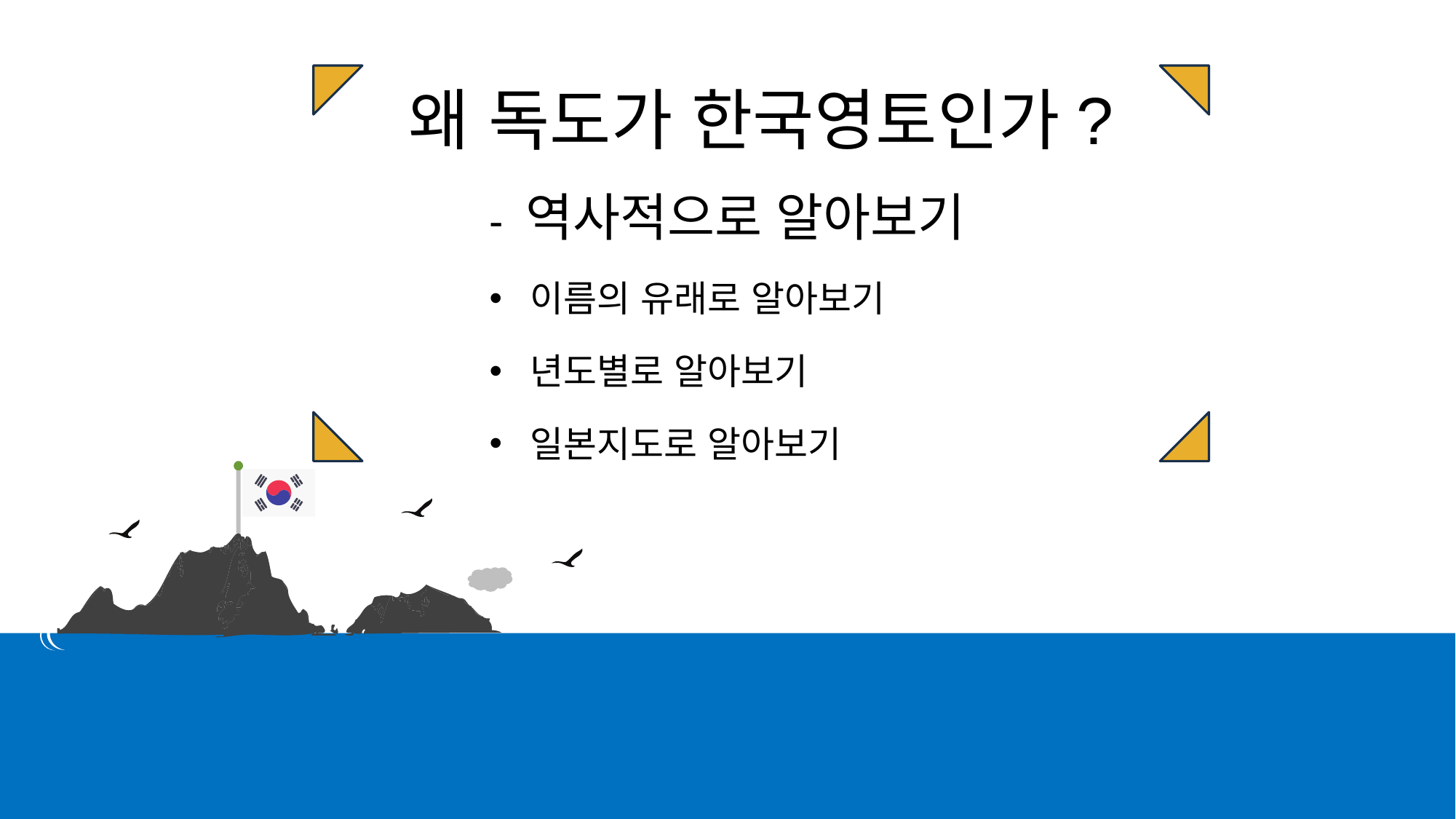

# 왜 독도가 한국영토인가?

- 역사적으로 알아보기
이름의 유래로 알아보기
년도별로 알아보기
일본지도로 알아보기